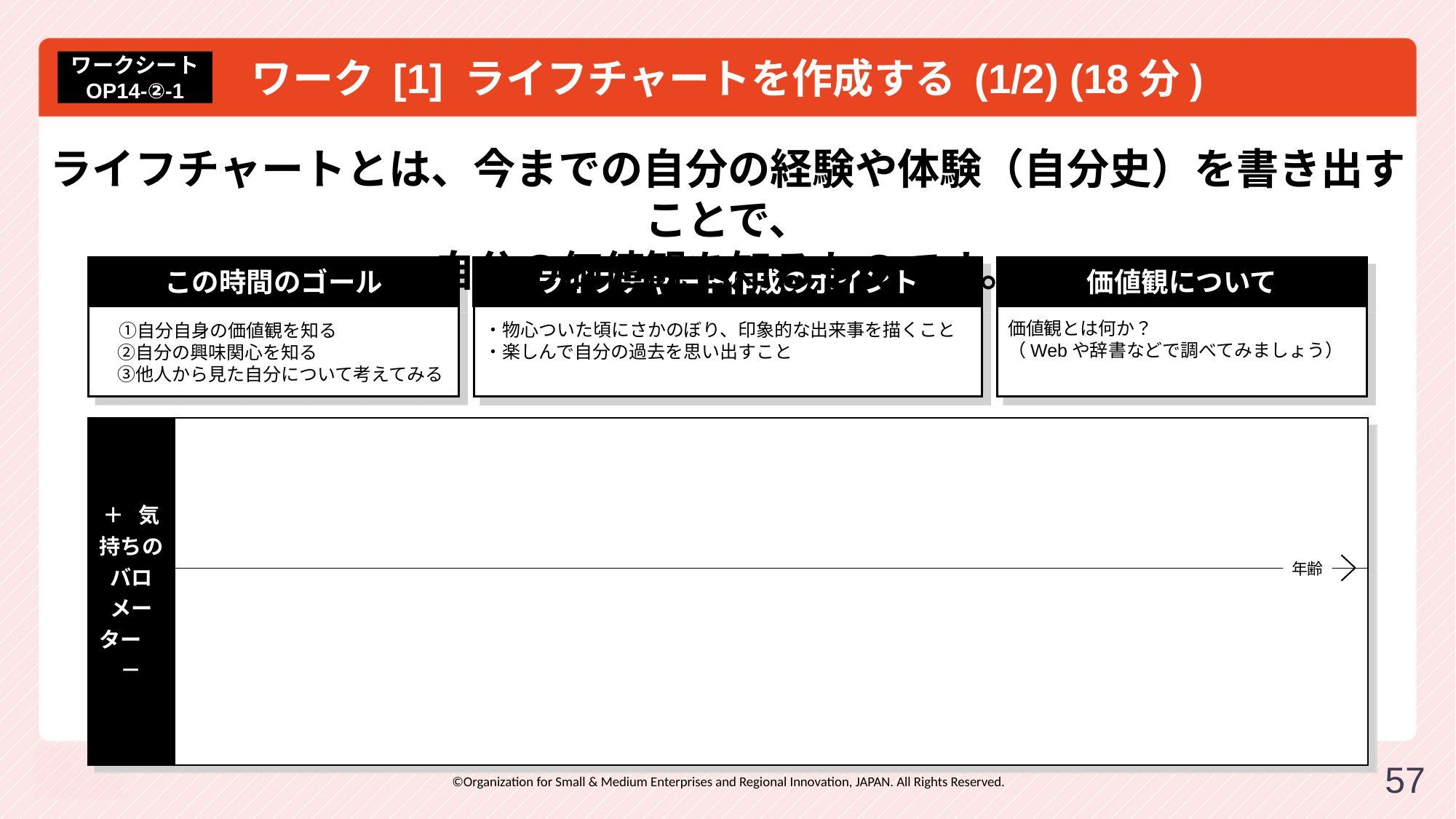

# ワーク [1] ライフチャートを作成する (1/2) (18分)
ワークシート
OP14-②-1
ライフチャートとは、今までの自分の経験や体験（自分史）を書き出すことで、
自分の価値観を知るものです。
この時間のゴール
ライフチャート作成のポイント
価値観について
　①自分自身の価値観を知る
　②自分の興味関心を知る
　③他人から見た自分について考えてみる
・物心ついた頃にさかのぼり、印象的な出来事を描くこと
・楽しんで自分の過去を思い出すこと

価値観とは何か？
（Webや辞書などで調べてみましょう）

| ＋ 気持ちのバロメーター　－ |  |
| --- | --- |
|  |  |
年齢